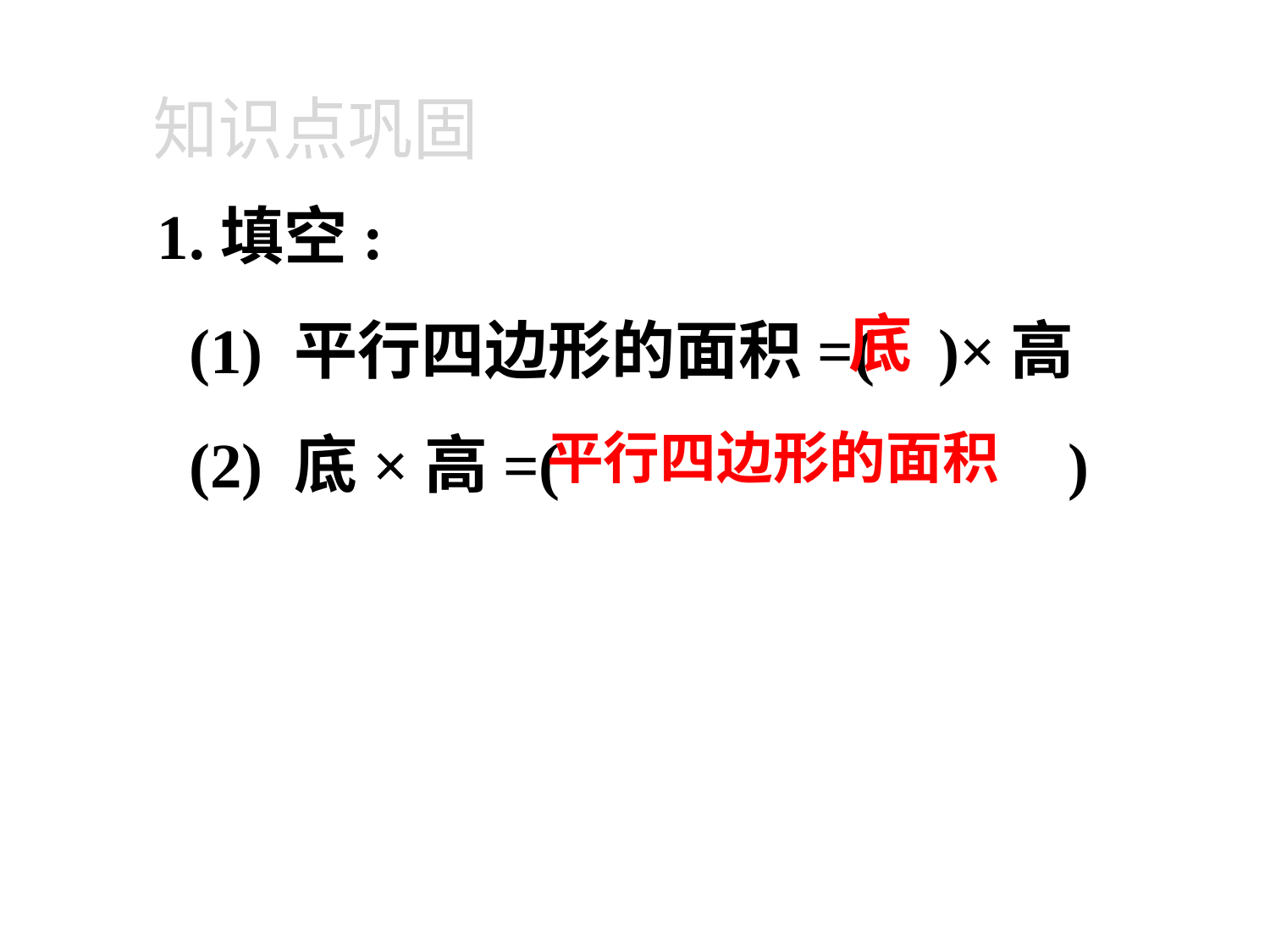

知识点巩固
1.填空:
  (1) 平行四边形的面积=(    )×高
  (2) 底×高=(                                )

底
平行四边形的面积